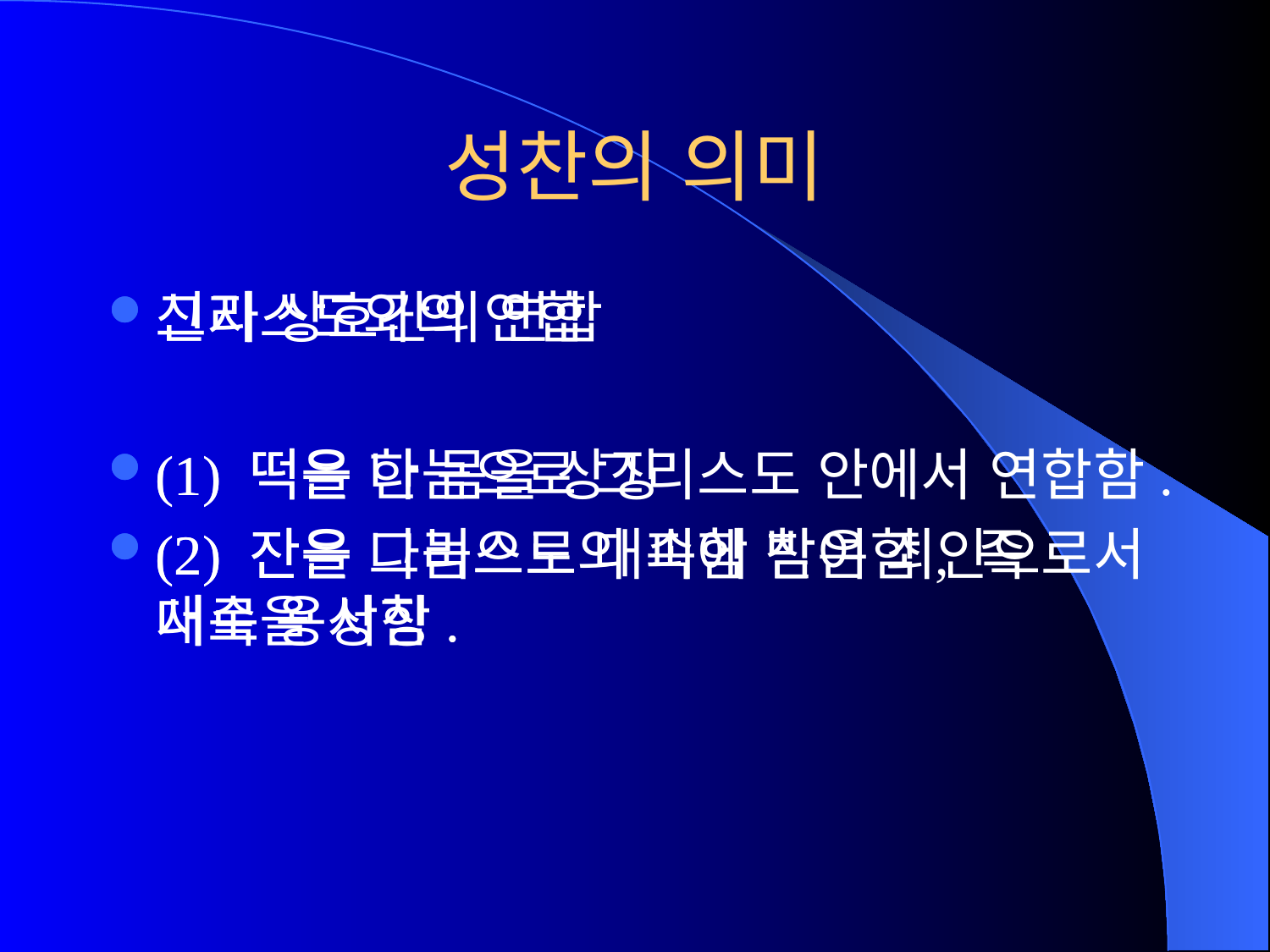

# 성찬의 의미
그리스도와의 연합

(1) 떡은 한 몸을 상징
(2) 잔은 그리스도의 피에 참여함, 즉 대속을 상징.
신자 상호간의 연합

(1) 떡을 나눔으로 그리스도 안에서 연합함.
(2) 잔을 나눔으로 대속함 받은 죄인으로서 서로 용서함.